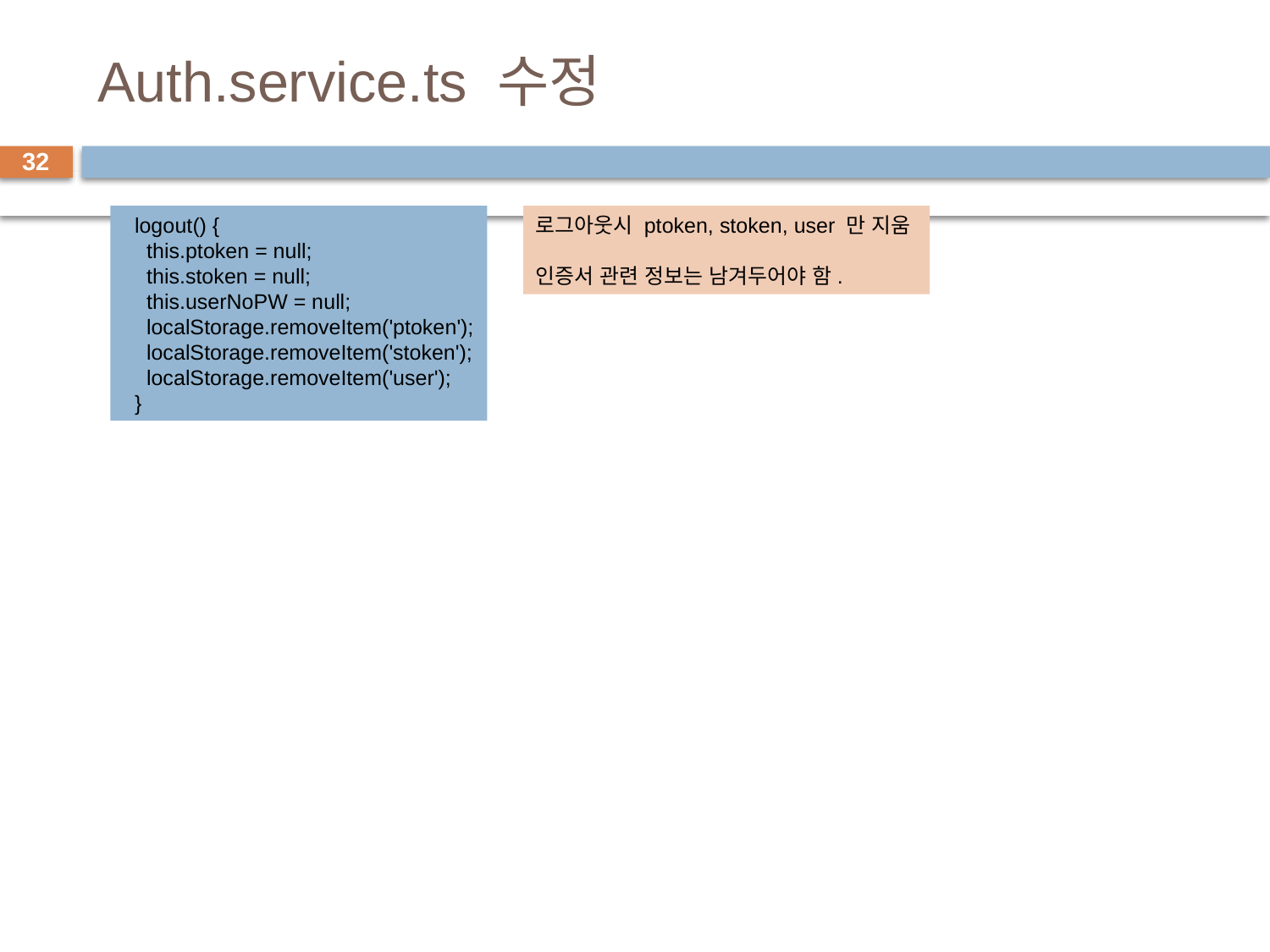

# Auth.service.ts 수정
32
  logout() {
    this.ptoken = null;
    this.stoken = null;
    this.userNoPW = null;
    localStorage.removeItem('ptoken');
    localStorage.removeItem('stoken');
    localStorage.removeItem('user');
  }
로그아웃시 ptoken, stoken, user 만 지움

인증서 관련 정보는 남겨두어야 함.